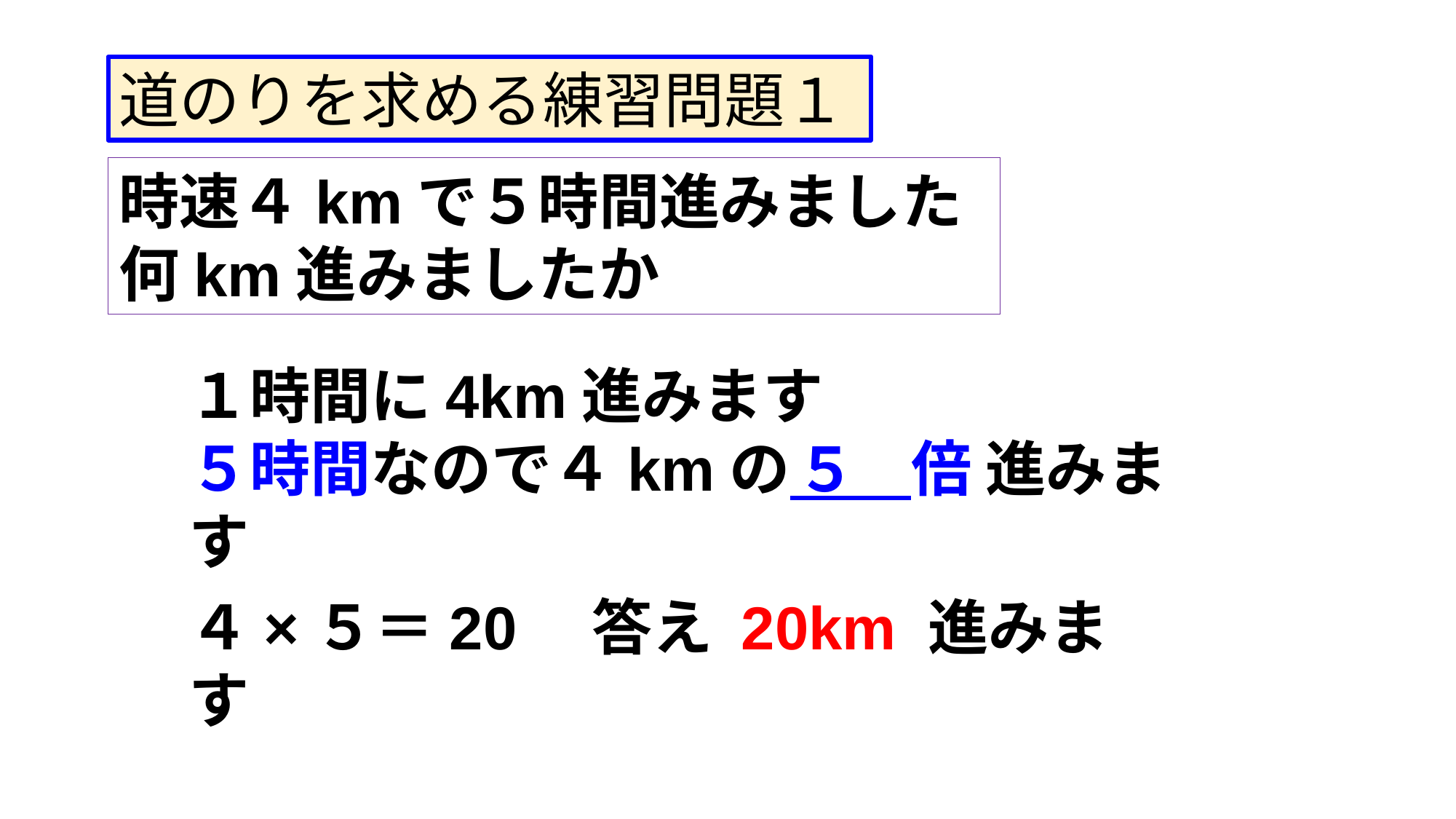

道のりを求める練習問題１
時速４kmで５時間進みました
何km進みましたか
１時間に4km進みます
５時間なので４kmの　　倍 進みます
５
４×５＝20　答え 20km 進みます